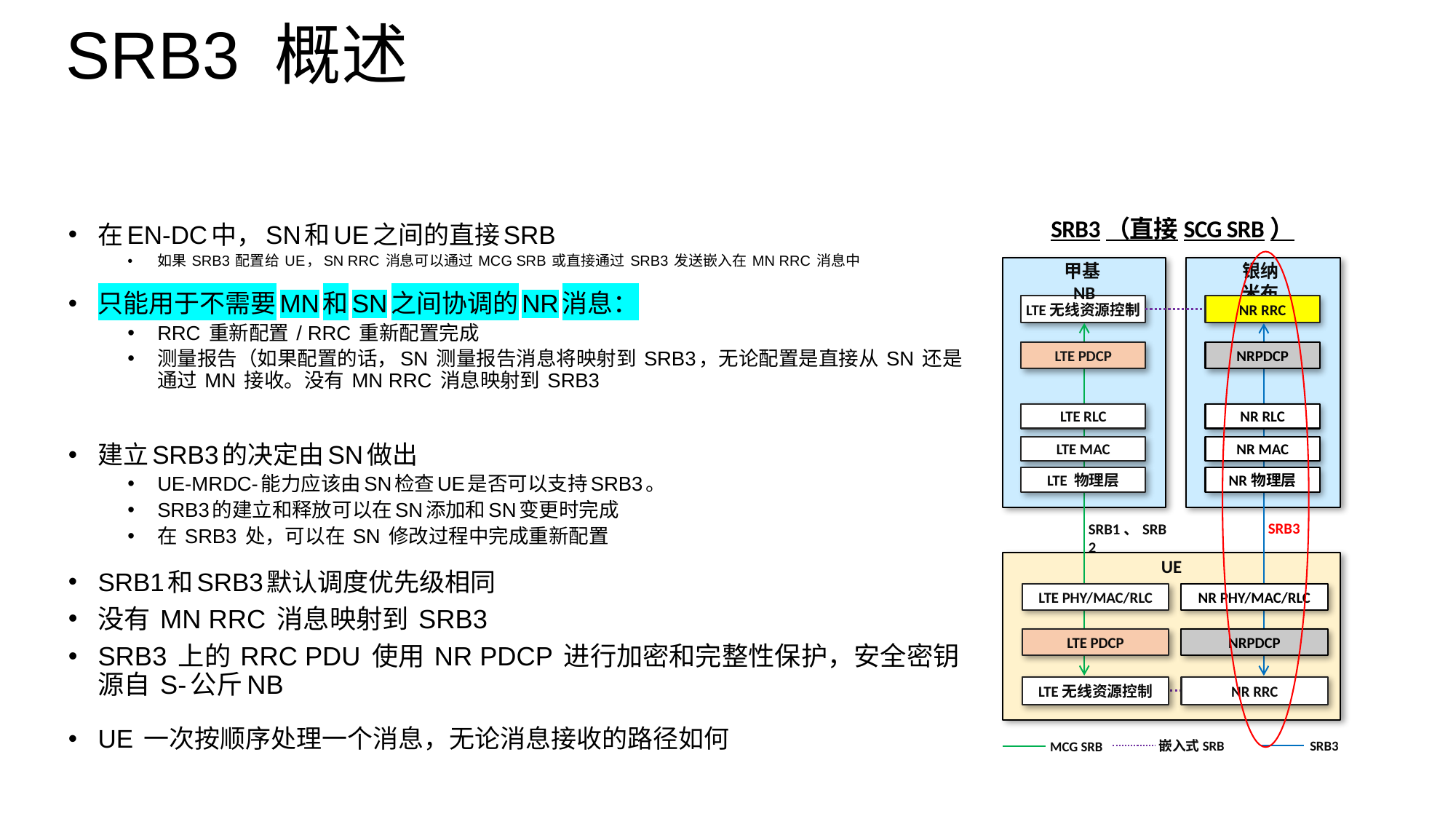

# SRB3 概述
SRB3（直接SCG SRB）
在EN-DC中，SN和UE之间的直接SRB
如果 SRB3 配置给 UE，SN RRC 消息可以通过 MCG SRB 或直接通过 SRB3 发送嵌入在 MN RRC 消息中

只能用于不需要MN和SN之间协调的NR消息：
RRC 重新配置 / RRC 重新配置完成
测量报告（如果配置的话，SN 测量报告消息将映射到 SRB3，无论配置是直接从 SN 还是通过 MN 接收。没有 MN RRC 消息映射到 SRB3

建立SRB3的决定由SN做出
UE-MRDC-能力应该由SN检查UE是否可以支持SRB3。
SRB3的建立和释放可以在SN添加和SN变更时完成
在 SRB3 处，可以在 SN 修改过程中完成重新配置

SRB1和SRB3默认调度优先级相同
没有 MN RRC 消息映射到 SRB3
SRB3 上的 RRC PDU 使用 NR PDCP 进行加密和完整性保护，安全密钥源自 S-公斤NB

UE 一次按顺序处理一个消息，无论消息接收的路径如何

银纳米布
甲基NB

LTE无线资源控制
NR RRC
LTE PDCP
NRPDCP
LTE RLC
NR RLC
LTE MAC
NR MAC
LTE 物理层
NR物理层
SRB3
SRB1、SRB2
UE

LTE PHY/MAC/RLC
NR PHY/MAC/RLC
LTE PDCP
NRPDCP
LTE无线资源控制
NR RRC
嵌入式SRB
SRB3
MCG SRB